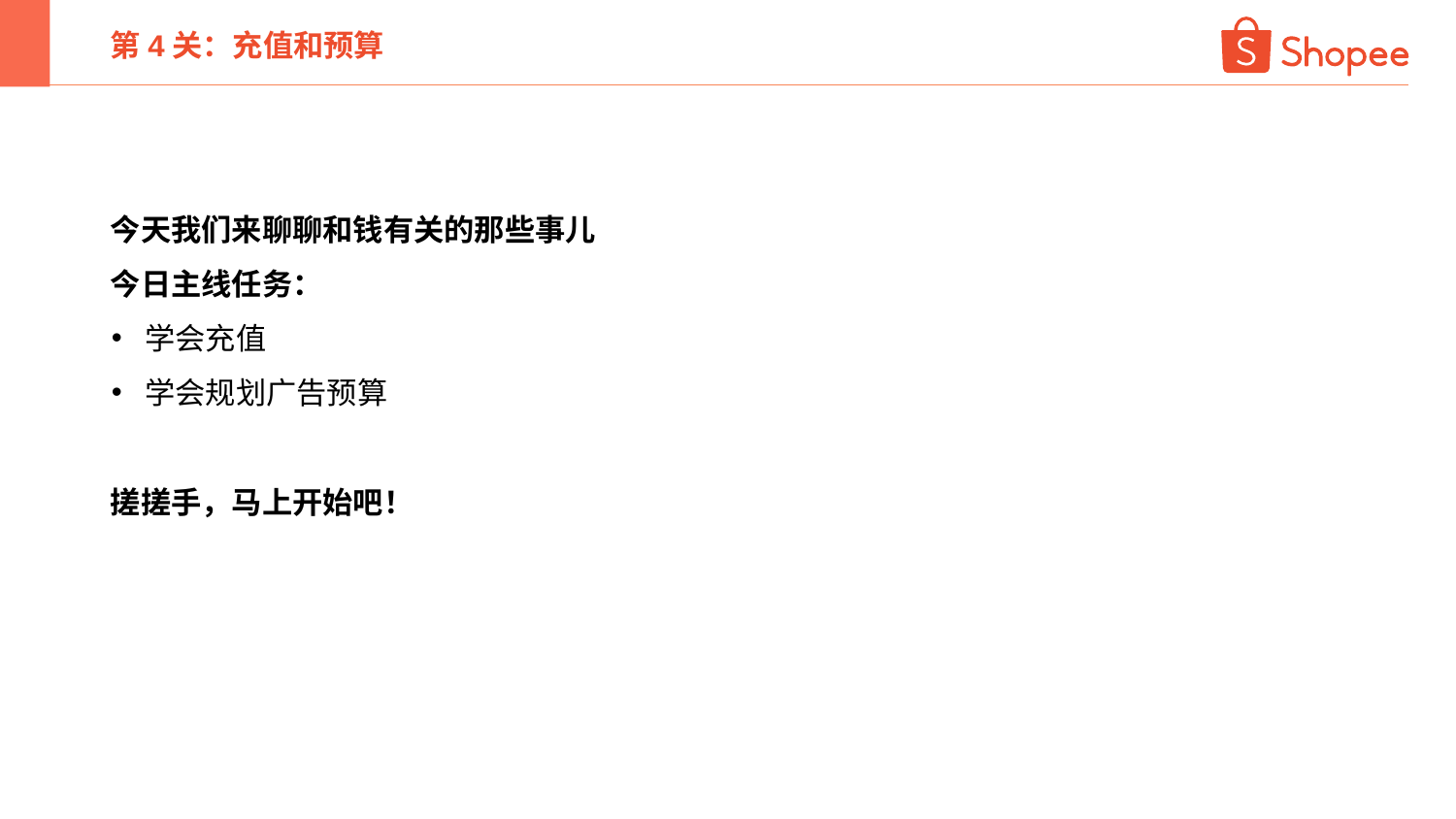

第4关：充值和预算
今天我们来聊聊和钱有关的那些事儿
今日主线任务：
学会充值
学会规划广告预算

搓搓手，马上开始吧！
21